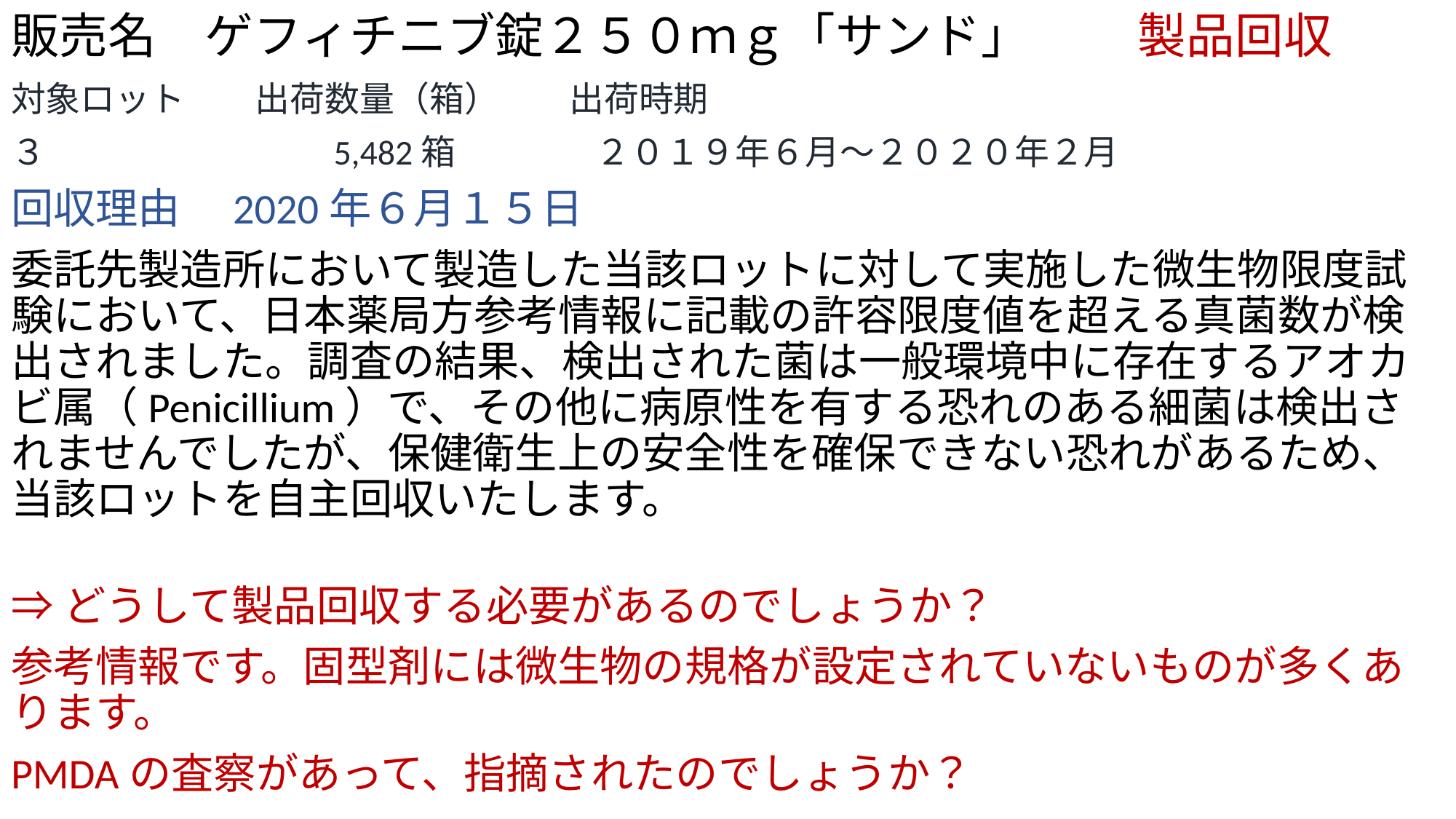

# 販売名　ゲフィチニブ錠２５０ｍｇ「サンド」　 　製品回収
対象ロット　　出荷数量（箱）　　出荷時期
３　　　　　　　　5,482箱　　　　２０１９年６月～２０２０年２月
回収理由　2020年６月１５日
委託先製造所において製造した当該ロットに対して実施した微生物限度試験において、日本薬局方参考情報に記載の許容限度値を超える真菌数が検出されました。調査の結果、検出された菌は一般環境中に存在するアオカビ属（Penicillium）で、その他に病原性を有する恐れのある細菌は検出されませんでしたが、保健衛生上の安全性を確保できない恐れがあるため、当該ロットを自主回収いたします。
⇒どうして製品回収する必要があるのでしょうか？
参考情報です。固型剤には微生物の規格が設定されていないものが多くあります。
PMDAの査察があって、指摘されたのでしょうか？